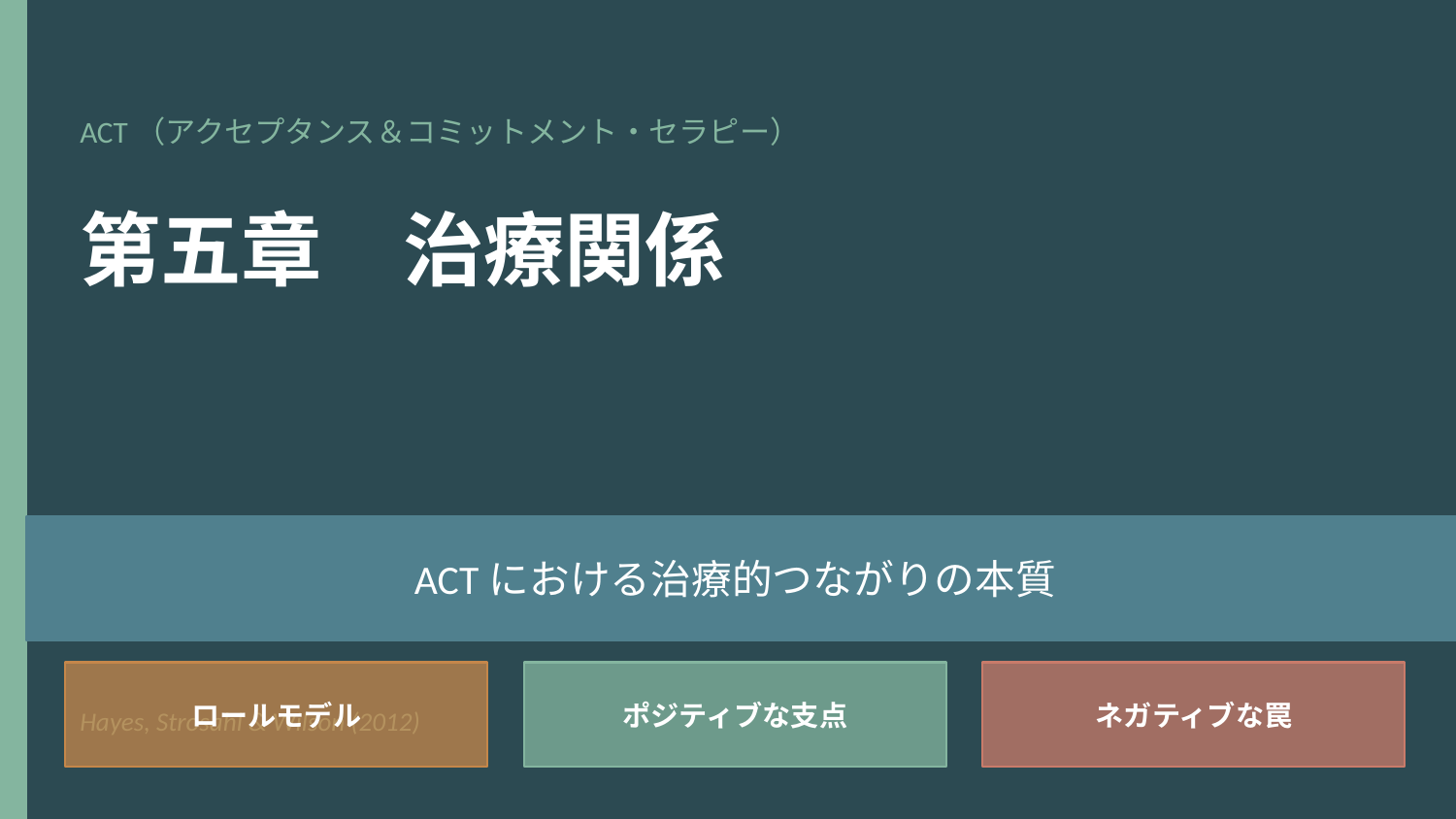

ACT（アクセプタンス＆コミットメント・セラピー）
第五章　治療関係

ACTにおける治療的つながりの本質

ロールモデル

ポジティブな支点

ネガティブな罠
Hayes, Strosahl & Wilson (2012)